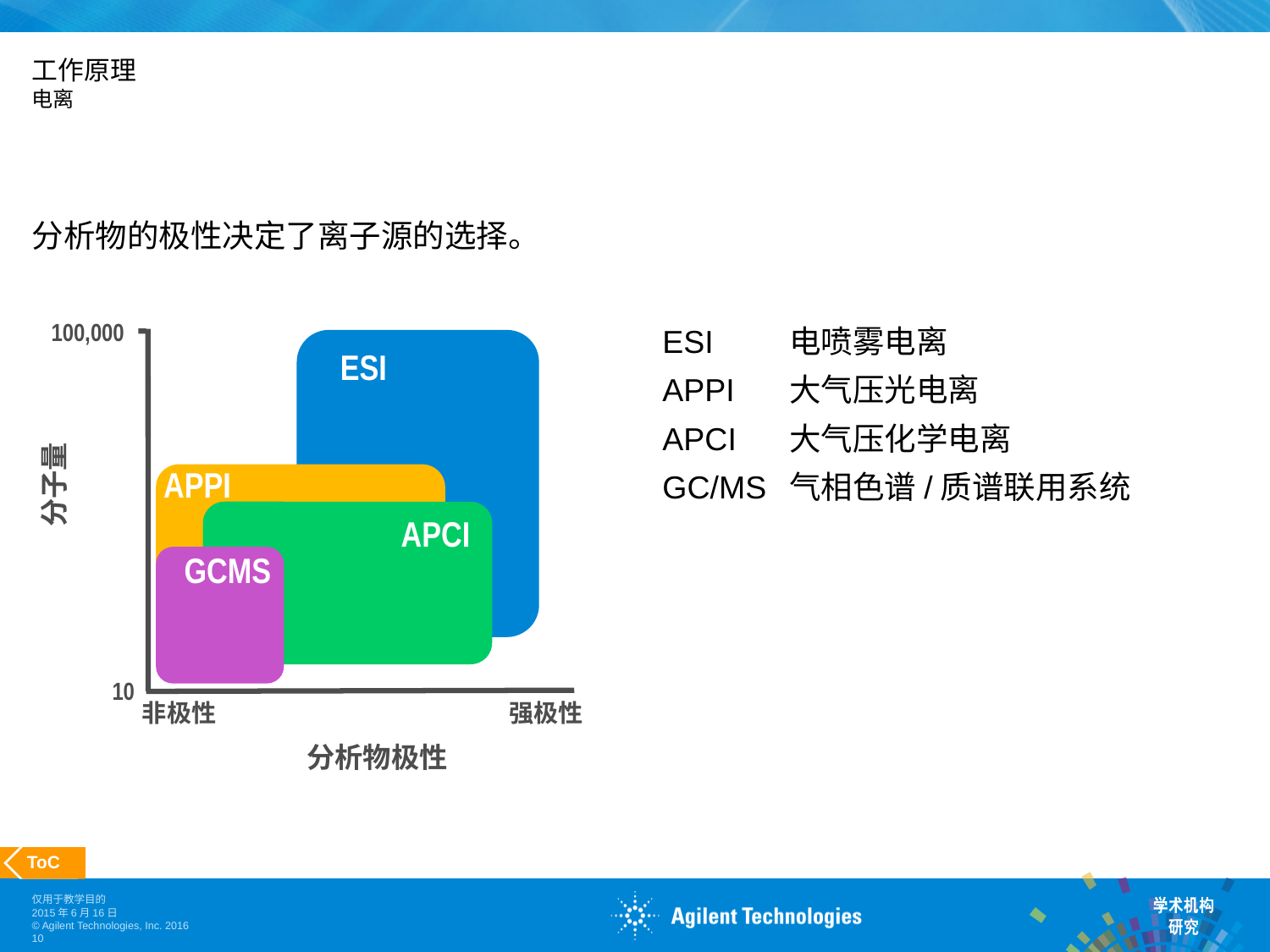

# 工作原理 电离
分析物的极性决定了离子源的选择。

ESI	电喷雾电离
APPI	大气压光电离
APCI	大气压化学电离
GC/MS	气相色谱/质谱联用系统
100,000

ESI

APPI
分子量

APCI

GCMS
10

非极性
强极性
分析物极性
 ToC